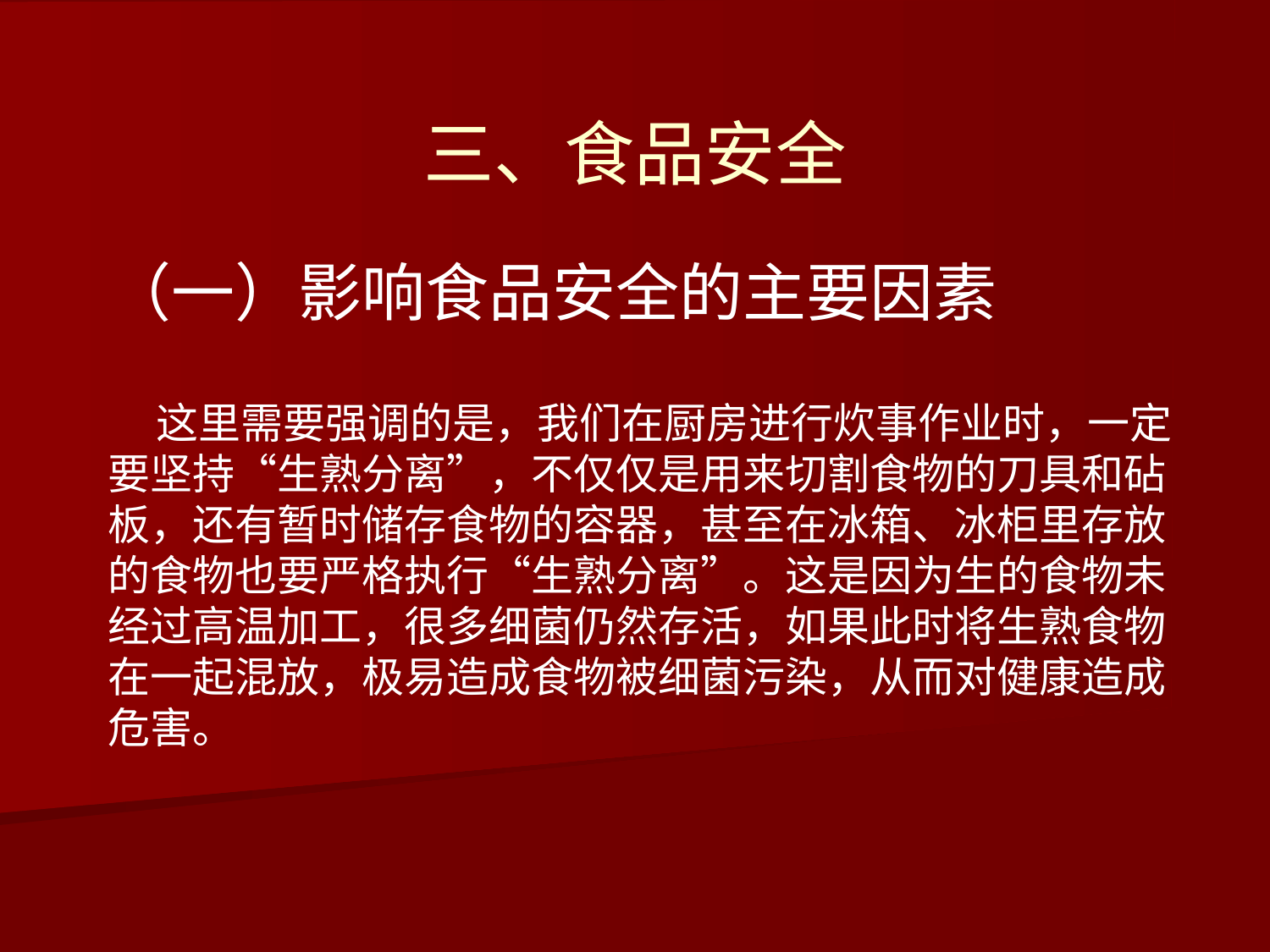

# 三、食品安全
（一）影响食品安全的主要因素

    这里需要强调的是，我们在厨房进行炊事作业时，一定要坚持“生熟分离”，不仅仅是用来切割食物的刀具和砧板，还有暂时储存食物的容器，甚至在冰箱、冰柜里存放的食物也要严格执行“生熟分离”。这是因为生的食物未经过高温加工，很多细菌仍然存活，如果此时将生熟食物在一起混放，极易造成食物被细菌污染，从而对健康造成危害。
41